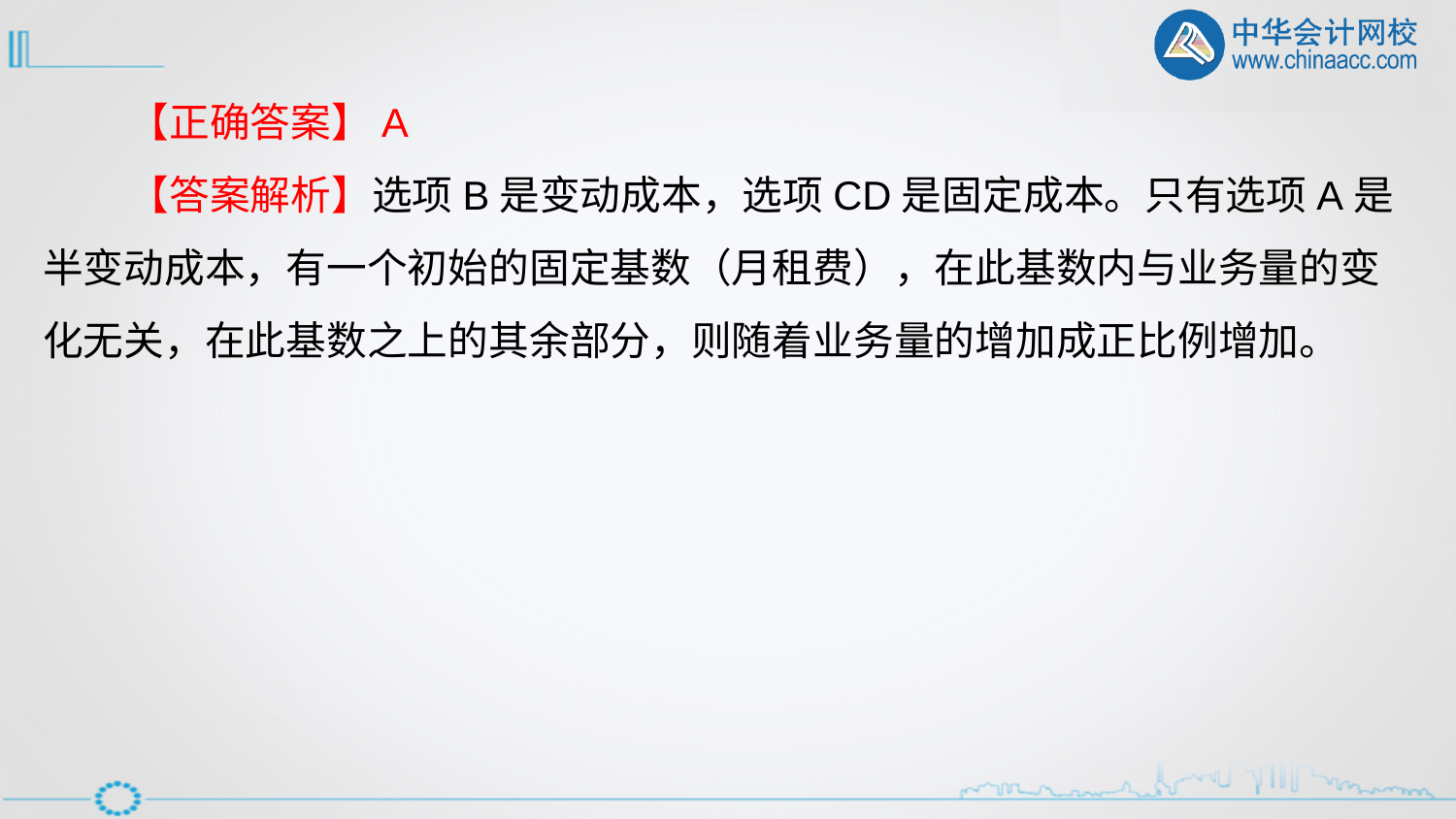

【正确答案】A
【答案解析】选项B是变动成本，选项CD是固定成本。只有选项A是半变动成本，有一个初始的固定基数（月租费），在此基数内与业务量的变化无关，在此基数之上的其余部分，则随着业务量的增加成正比例增加。